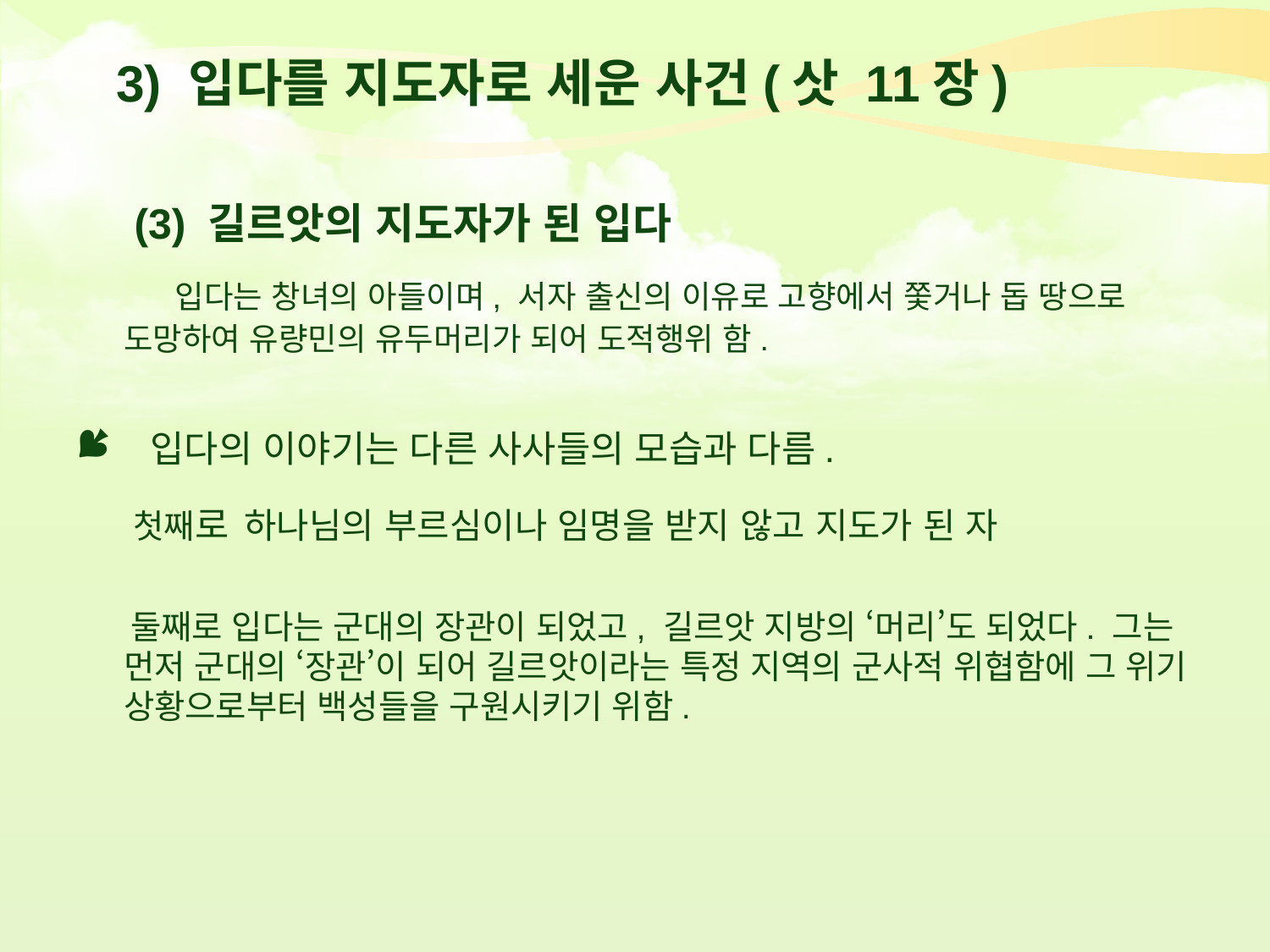

# 3) 입다를 지도자로 세운 사건(삿 11장)

        (3) 길르앗의 지도자가 된 입다
       입다는 창녀의 아들이며, 서자 출신의 이유로 고향에서 쫓거나 돕 땅으로 도망하여 유량민의 유두머리가 되어 도적행위 함.

 입다의 이야기는 다른 사사들의 모습과 다름.
   첫째로 하나님의 부르심이나 임명을 받지 않고 지도가 된 자

     둘째로 입다는 군대의 장관이 되었고, 길르앗 지방의 ‘머리’도 되었다. 그는 먼저 군대의 ‘장관’이 되어 길르앗이라는 특정 지역의 군사적 위협함에 그 위기 상황으로부터 백성들을 구원시키기 위함.